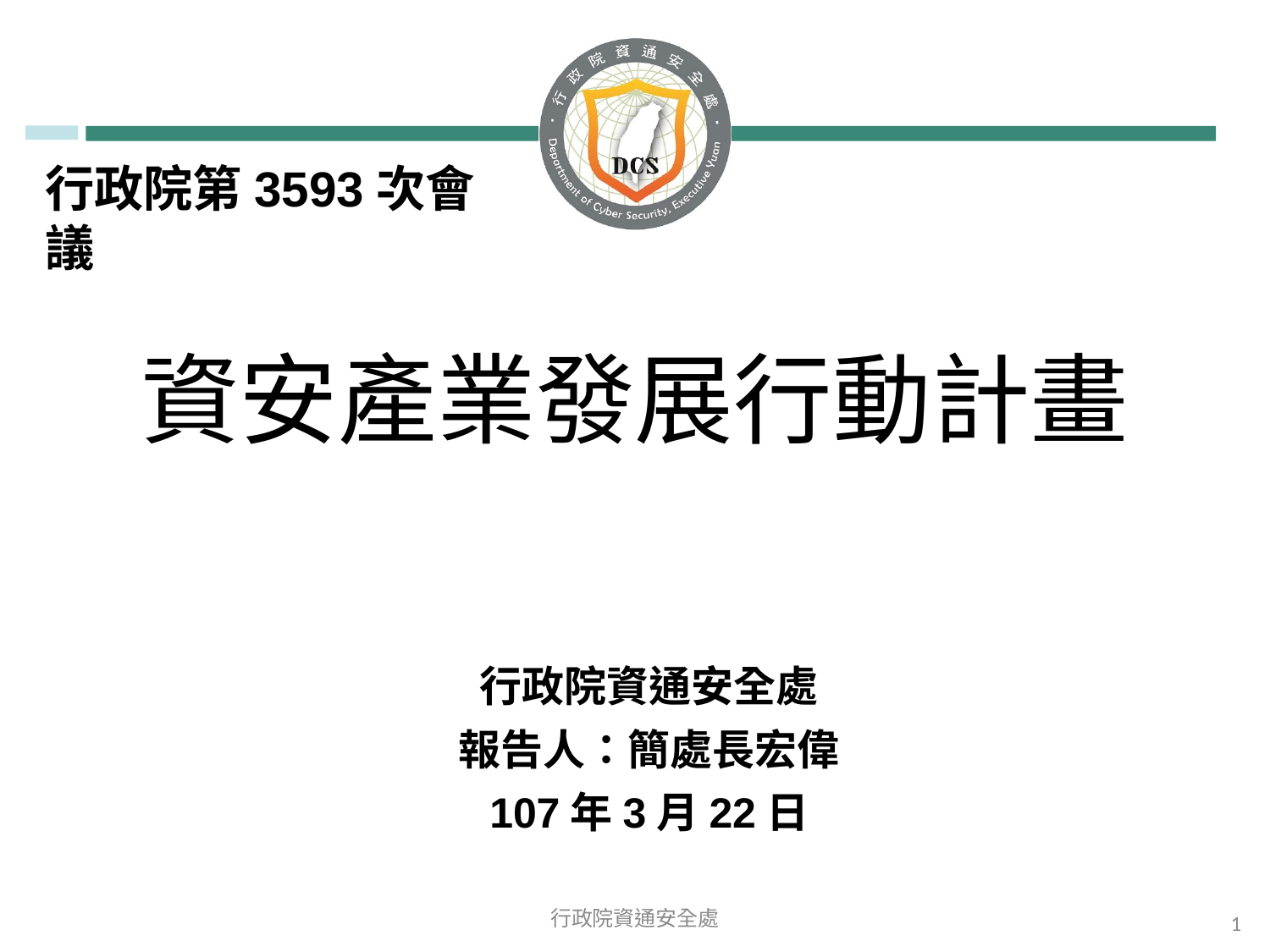

行政院第3593次會議
# 資安產業發展行動計畫
行政院資通安全處
報告人：簡處長宏偉
107年3月22日
行政院資通安全處
1